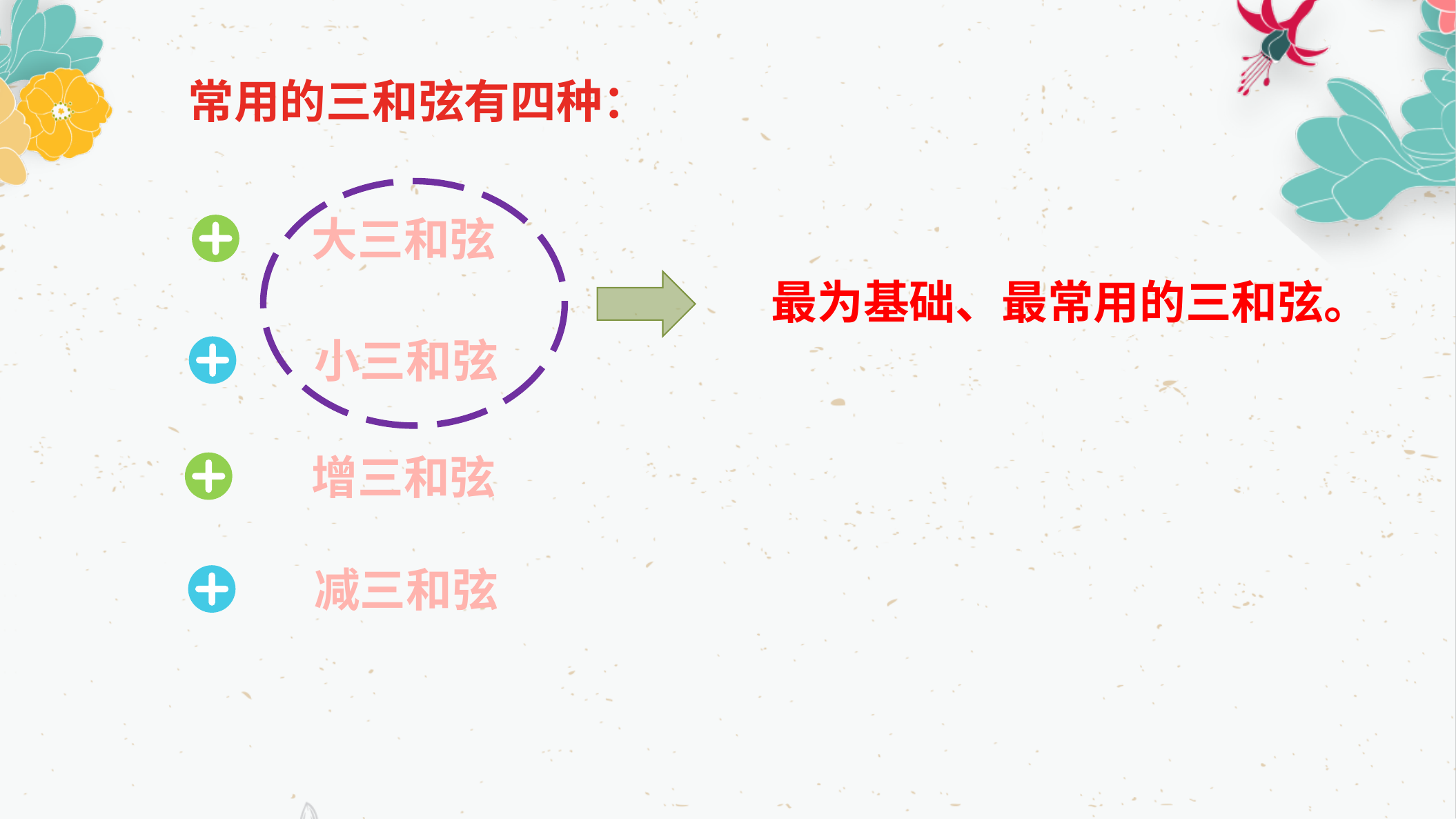

常用的三和弦有四种：

大三和弦

最为基础、最常用的三和弦。

小三和弦

增三和弦

减三和弦